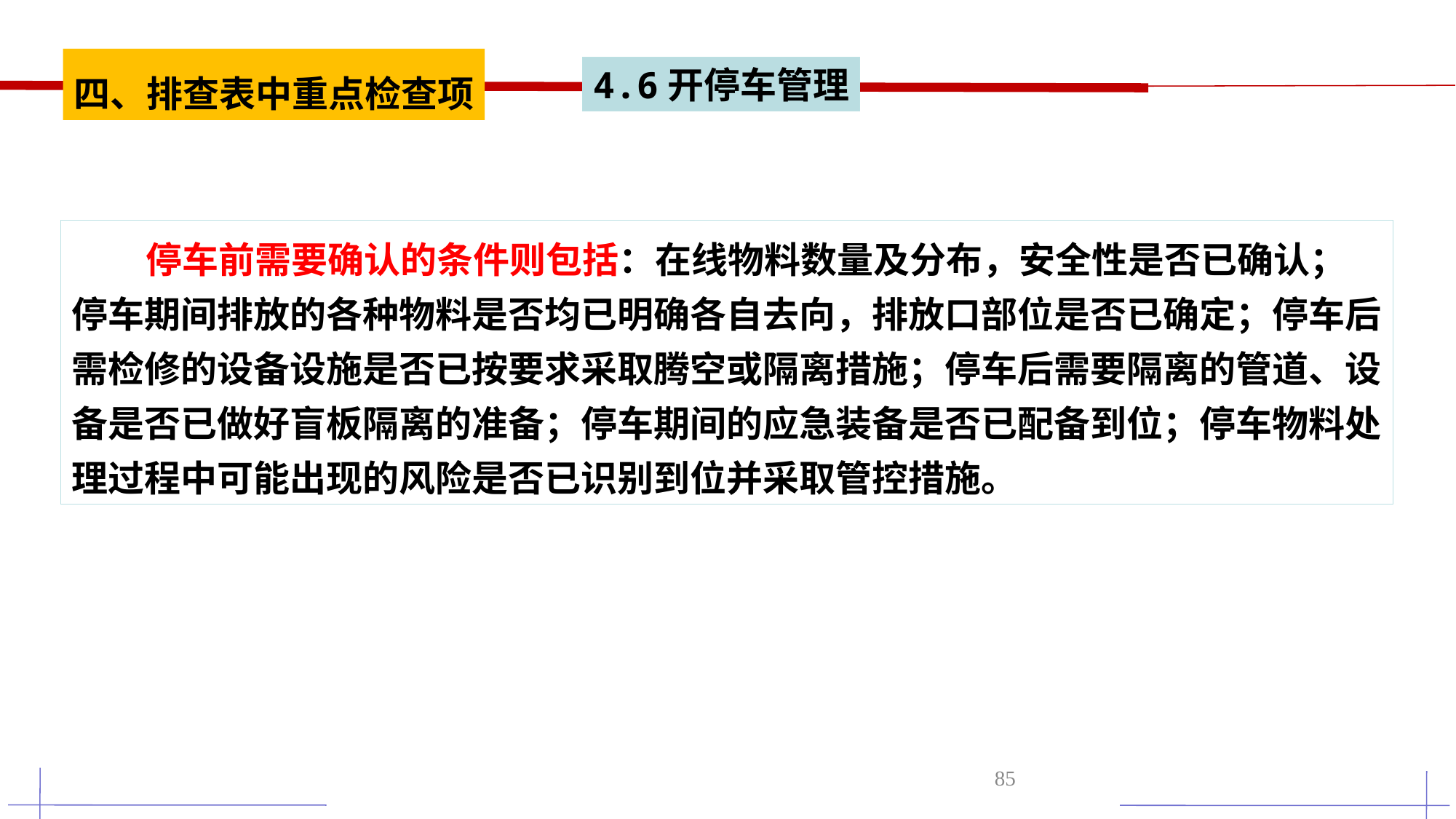

四、排查表中重点检查项
4.6开停车管理
        停车前需要确认的条件则包括：在线物料数量及分布，安全性是否已确认；停车期间排放的各种物料是否均已明确各自去向，排放口部位是否已确定；停车后需检修的设备设施是否已按要求采取腾空或隔离措施；停车后需要隔离的管道、设备是否已做好盲板隔离的准备；停车期间的应急装备是否已配备到位；停车物料处理过程中可能出现的风险是否已识别到位并采取管控措施。
85